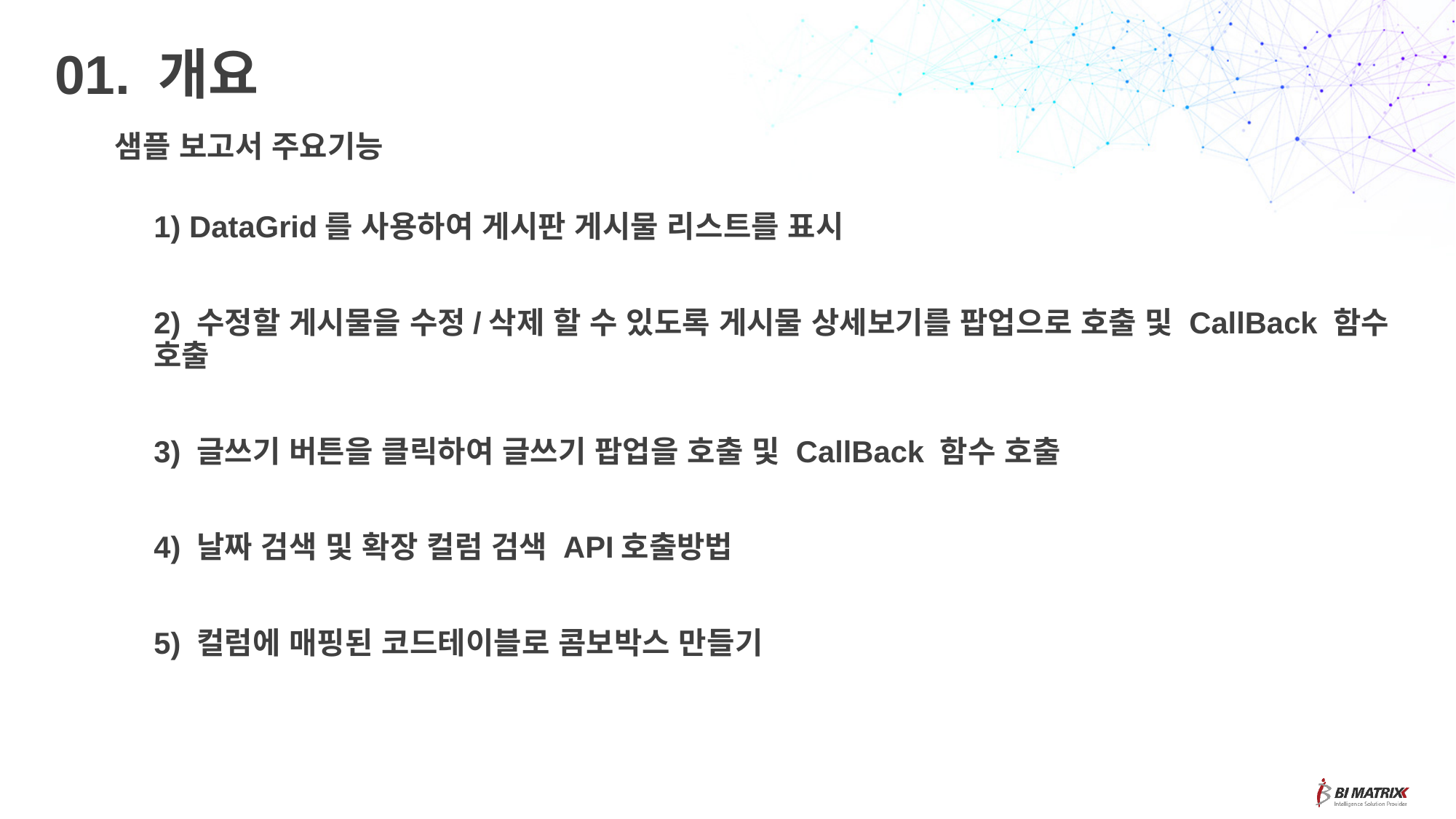

01. 개요
샘플 보고서 주요기능
1) DataGrid를 사용하여 게시판 게시물 리스트를 표시

2) 수정할 게시물을 수정/삭제 할 수 있도록 게시물 상세보기를 팝업으로 호출 및 CallBack 함수 호출

3) 글쓰기 버튼을 클릭하여 글쓰기 팝업을 호출 및 CallBack 함수 호출

4) 날짜 검색 및 확장 컬럼 검색 API호출방법

5) 컬럼에 매핑된 코드테이블로 콤보박스 만들기